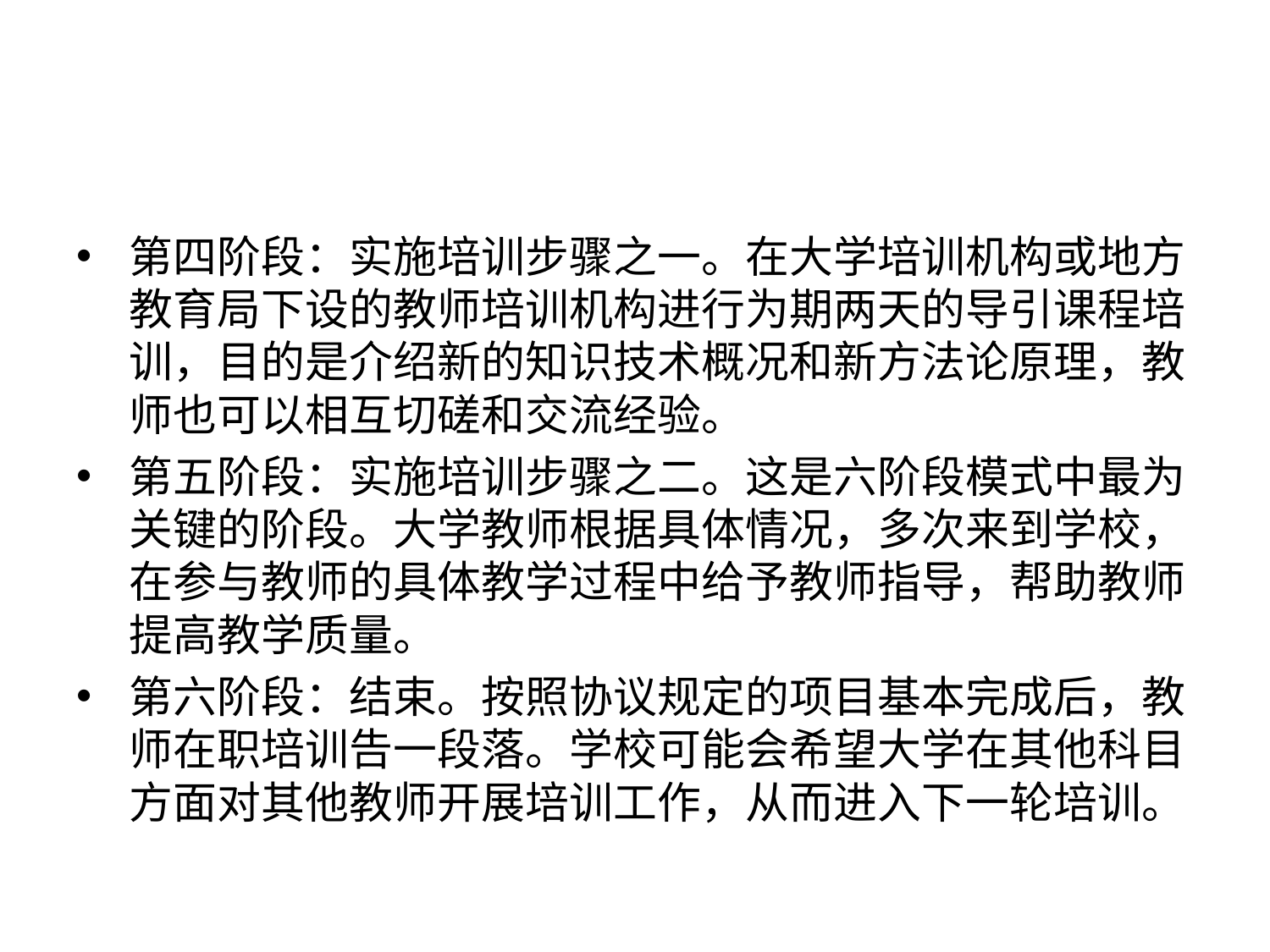

#
第四阶段：实施培训步骤之一。在大学培训机构或地方教育局下设的教师培训机构进行为期两天的导引课程培训，目的是介绍新的知识技术概况和新方法论原理，教师也可以相互切磋和交流经验。
第五阶段：实施培训步骤之二。这是六阶段模式中最为关键的阶段。大学教师根据具体情况，多次来到学校，在参与教师的具体教学过程中给予教师指导，帮助教师提高教学质量。
第六阶段：结束。按照协议规定的项目基本完成后，教师在职培训告一段落。学校可能会希望大学在其他科目方面对其他教师开展培训工作，从而进入下一轮培训。